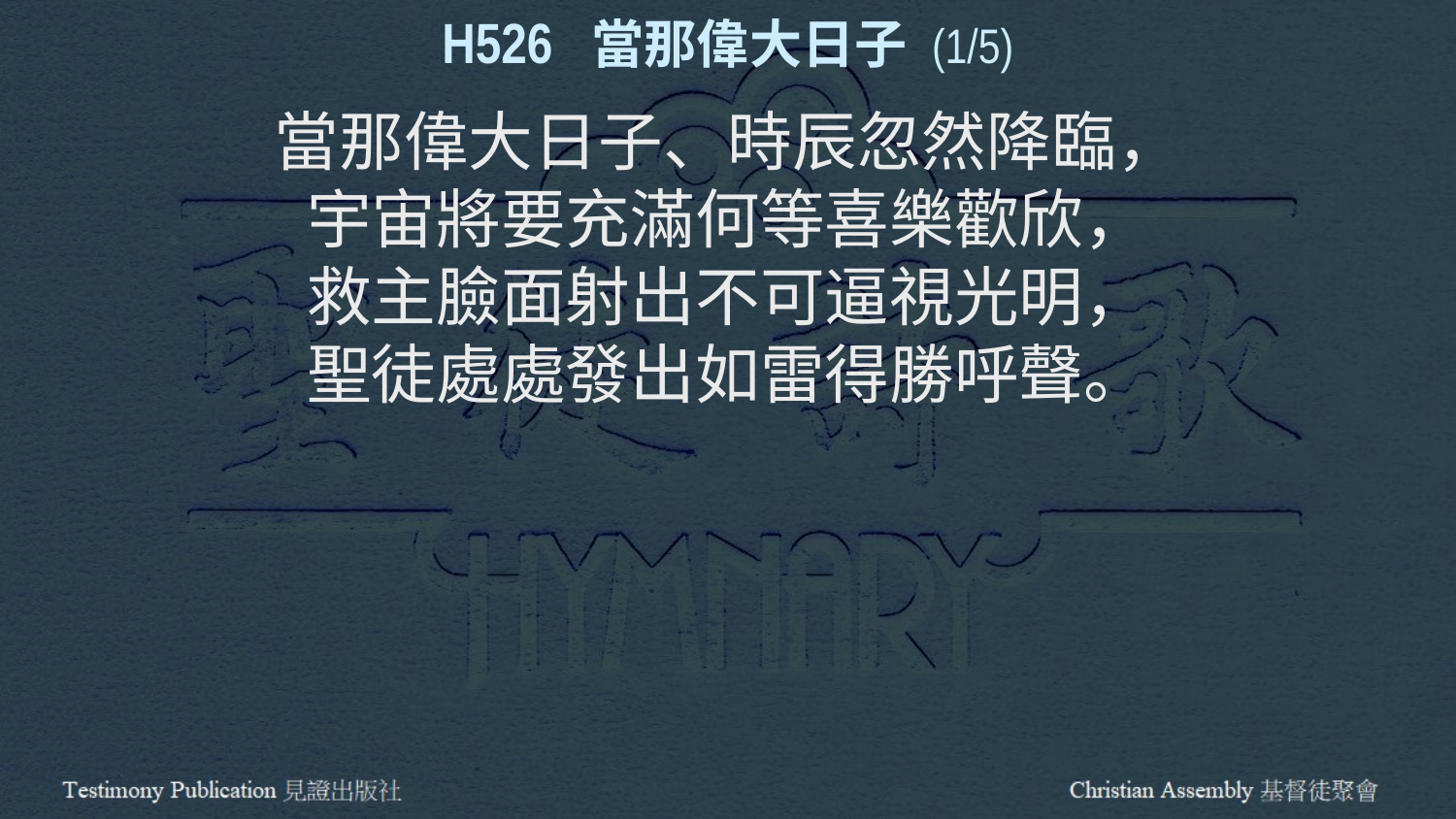

H526  當那偉大日子 (1/5)

當那偉大日子、時辰忽然降臨，
宇宙將要充滿何等喜樂歡欣，
救主臉面射出不可逼視光明，
聖徒處處發出如雷得勝呼聲。